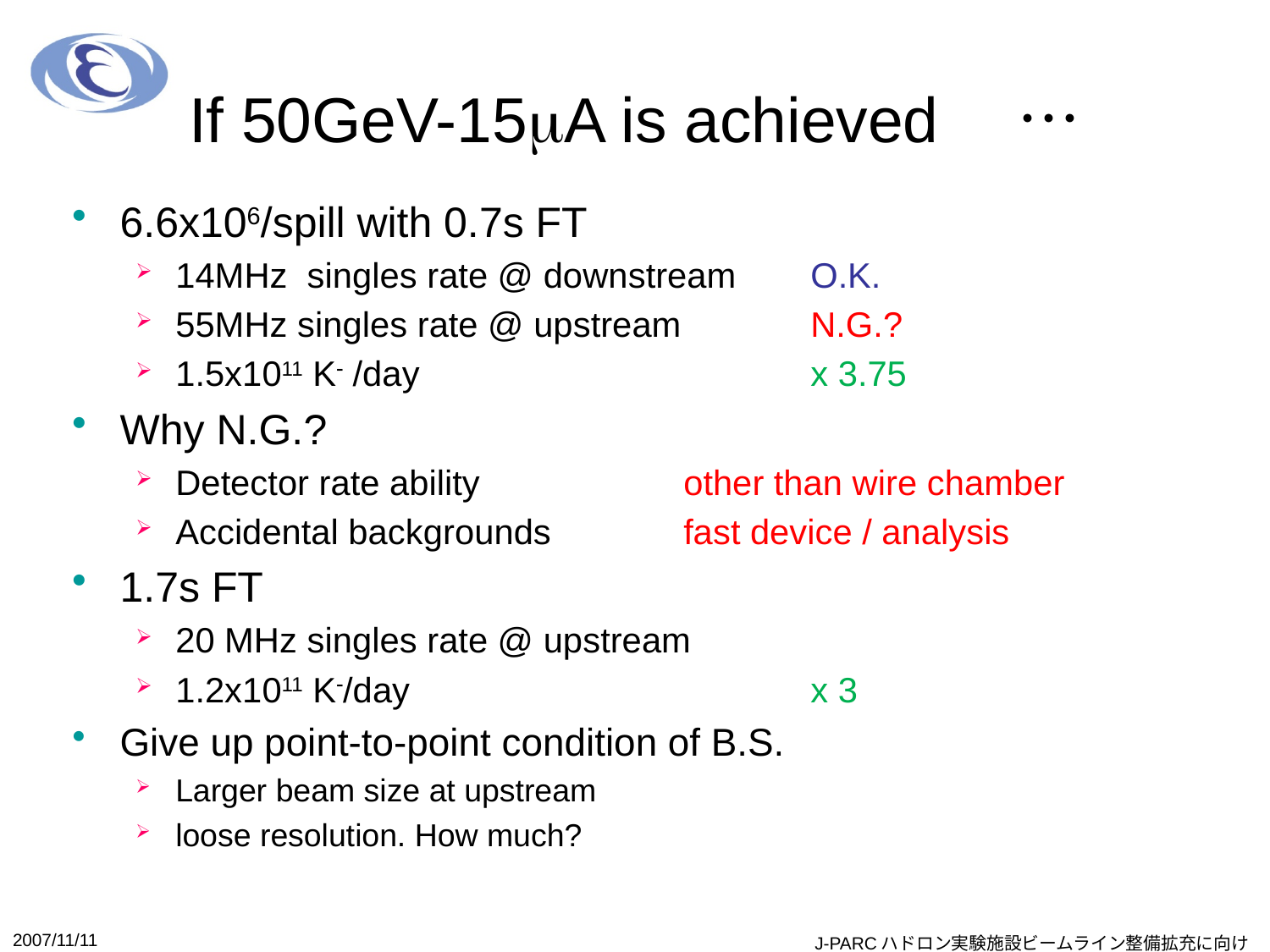

# If 50GeV-15μA is achieved　…
6.6x106/spill with 0.7s FT
14MHz  singles rate @ downstream	O.K.
55MHz singles rate @ upstream		N.G.?
1.5x1011 K− /day				x 3.75
Why N.G.?
Detector rate ability		other than wire chamber
Accidental backgrounds		fast device / analysis
1.7s FT
20 MHz singles rate @ upstream
1.2x1011 K−/day				x 3
Give up point-to-point condition of B.S.
Larger beam size at upstream
loose resolution. How much?
2007/11/11
J-PARCハドロン実験施設ビームライン整備拡充に向けて